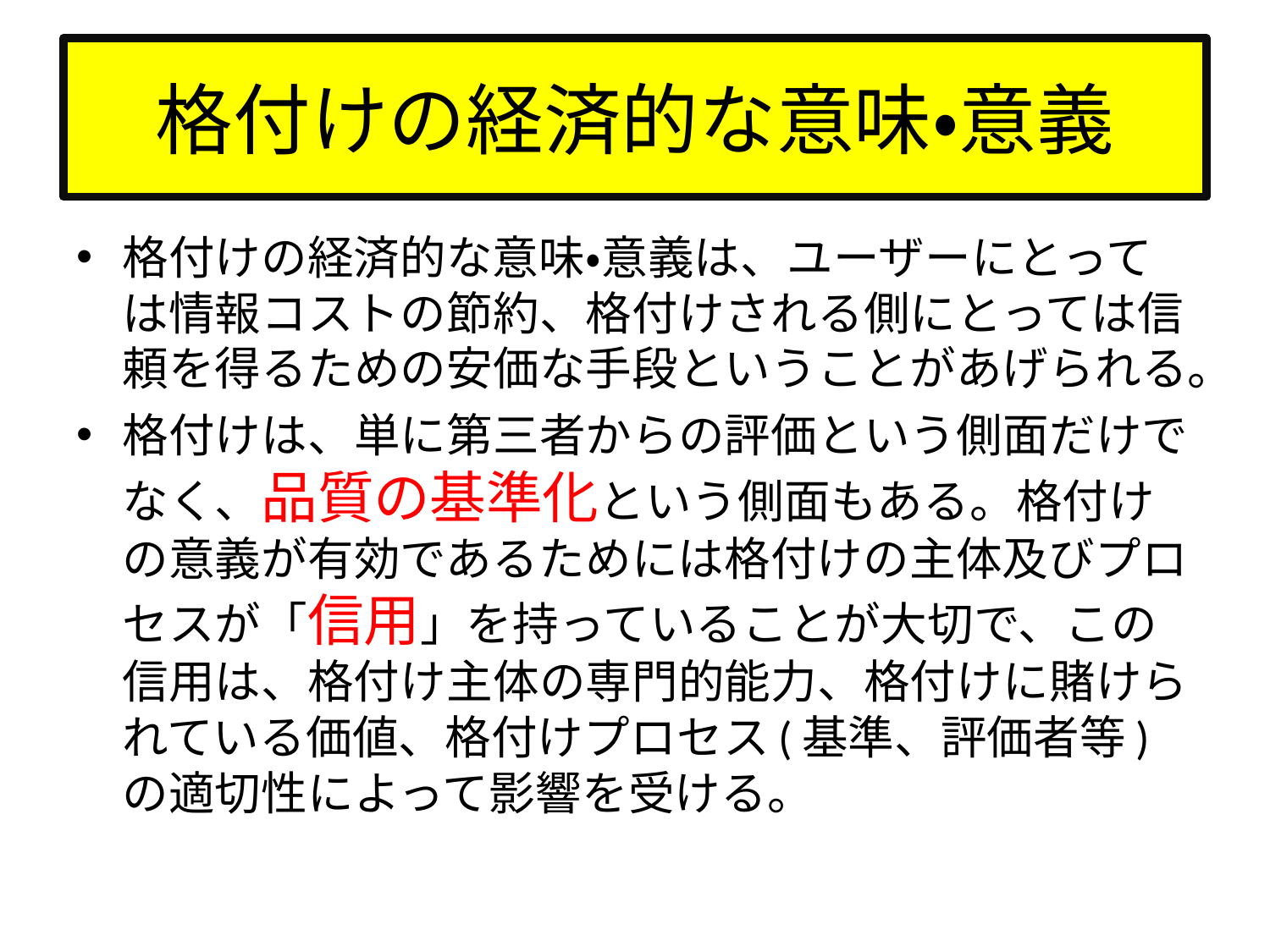

# 格付けの経済的な意味・意義
格付けの経済的な意味・意義は、ユーザーにとっては情報コストの節約、格付けされる側にとっては信頼を得るための安価な手段ということがあげられる。
格付けは、単に第三者からの評価という側面だけでなく、品質の基準化という側面もある。格付けの意義が有効であるためには格付けの主体及びプロセスが「信用」を持っていることが大切で、この信用は、格付け主体の専門的能力、格付けに賭けられている価値、格付けプロセス(基準、評価者等)の適切性によって影響を受ける。